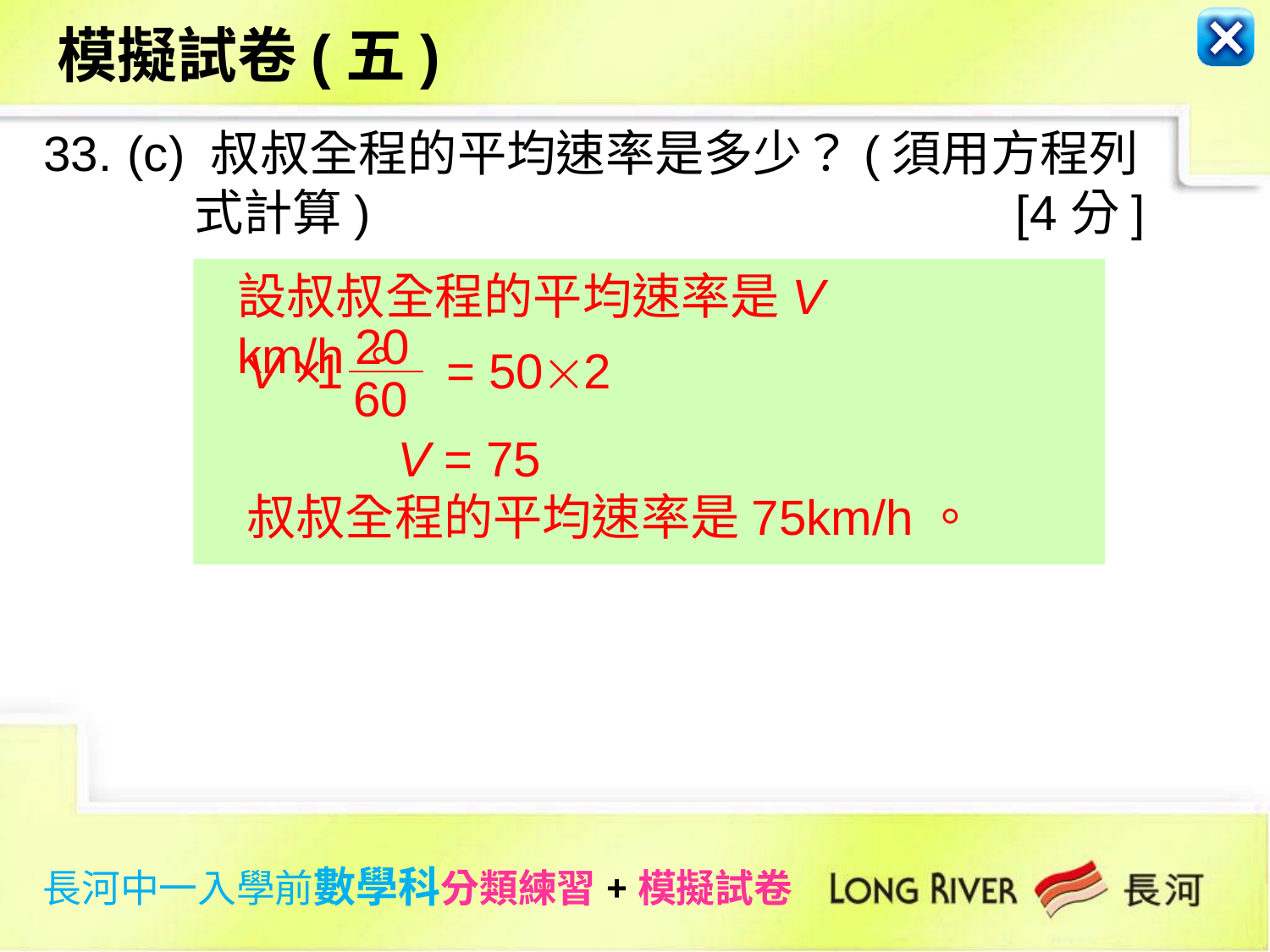

模擬試卷(五)
33.
(c) 叔叔全程的平均速率是多少？(須用方程列
     式計算)                                               [4分]

設叔叔全程的平均速率是V km/h。
20
1
60
V ×         = 50×2
         V = 75
叔叔全程的平均速率是75km/h。